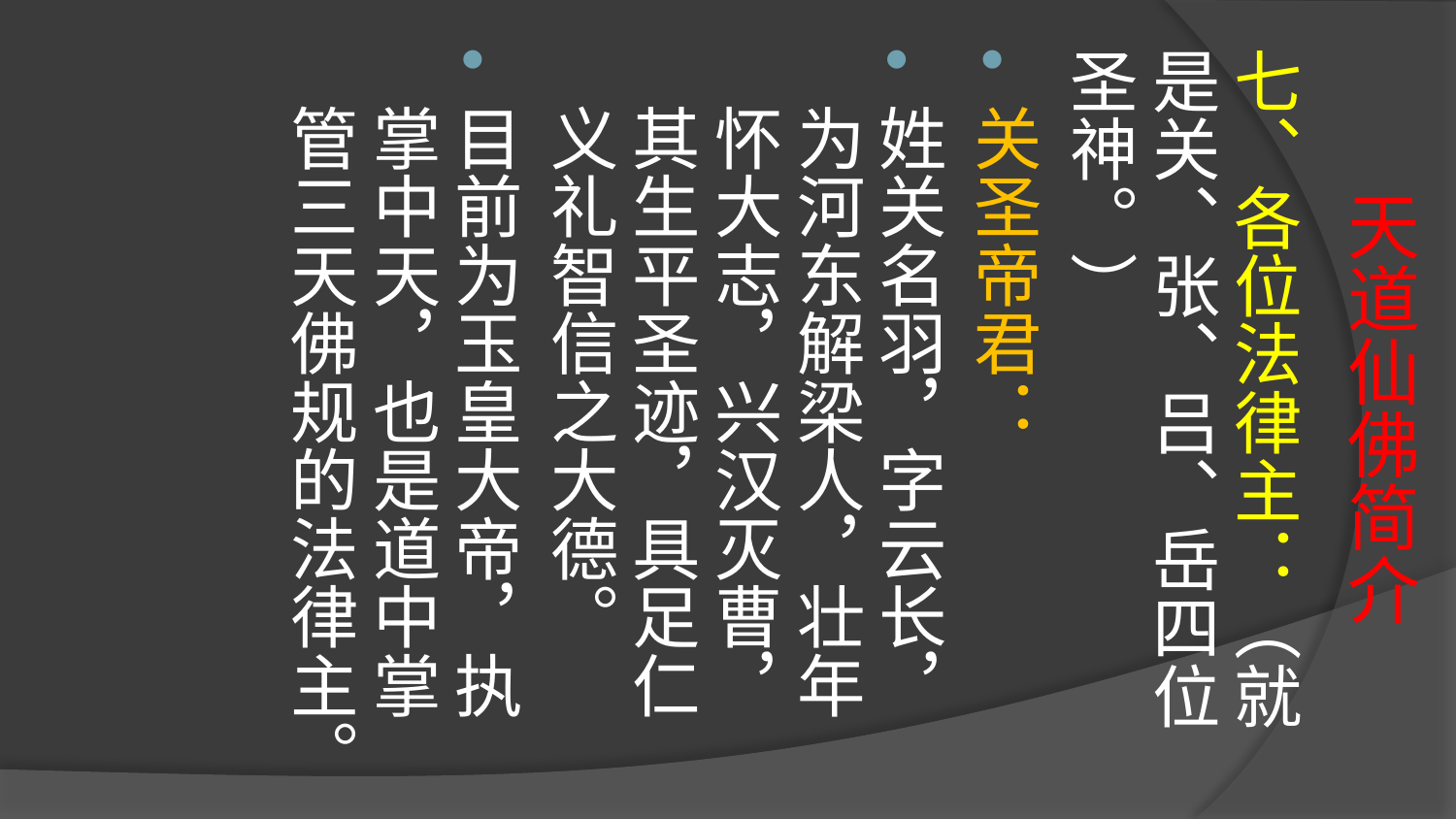

# 天道仙佛简介
七、各位法律主：（就是关、张、吕、岳四位圣神。）
关圣帝君：
姓关名羽，字云长，为河东解梁人，壮年怀大志，兴汉灭曹，其生平圣迹，具足仁义礼智信之大德。
目前为玉皇大帝，执掌中天，也是道中掌管三天佛规的法律主。